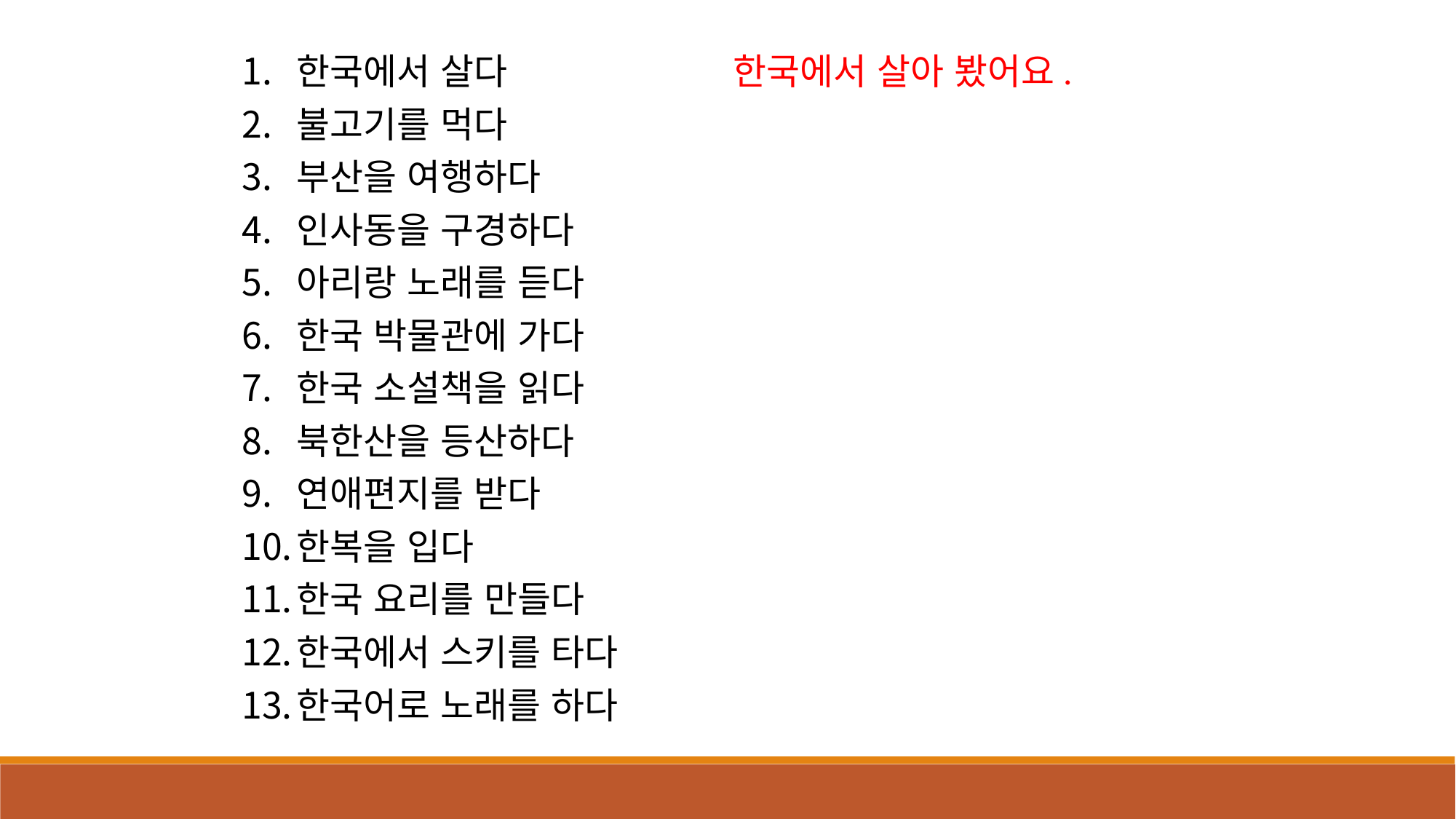

한국에서 살다			한국에서 살아 봤어요.
불고기를 먹다
부산을 여행하다
인사동을 구경하다
아리랑 노래를 듣다
한국 박물관에 가다
한국 소설책을 읽다
북한산을 등산하다
연애편지를 받다
한복을 입다
한국 요리를 만들다
한국에서 스키를 타다
한국어로 노래를 하다